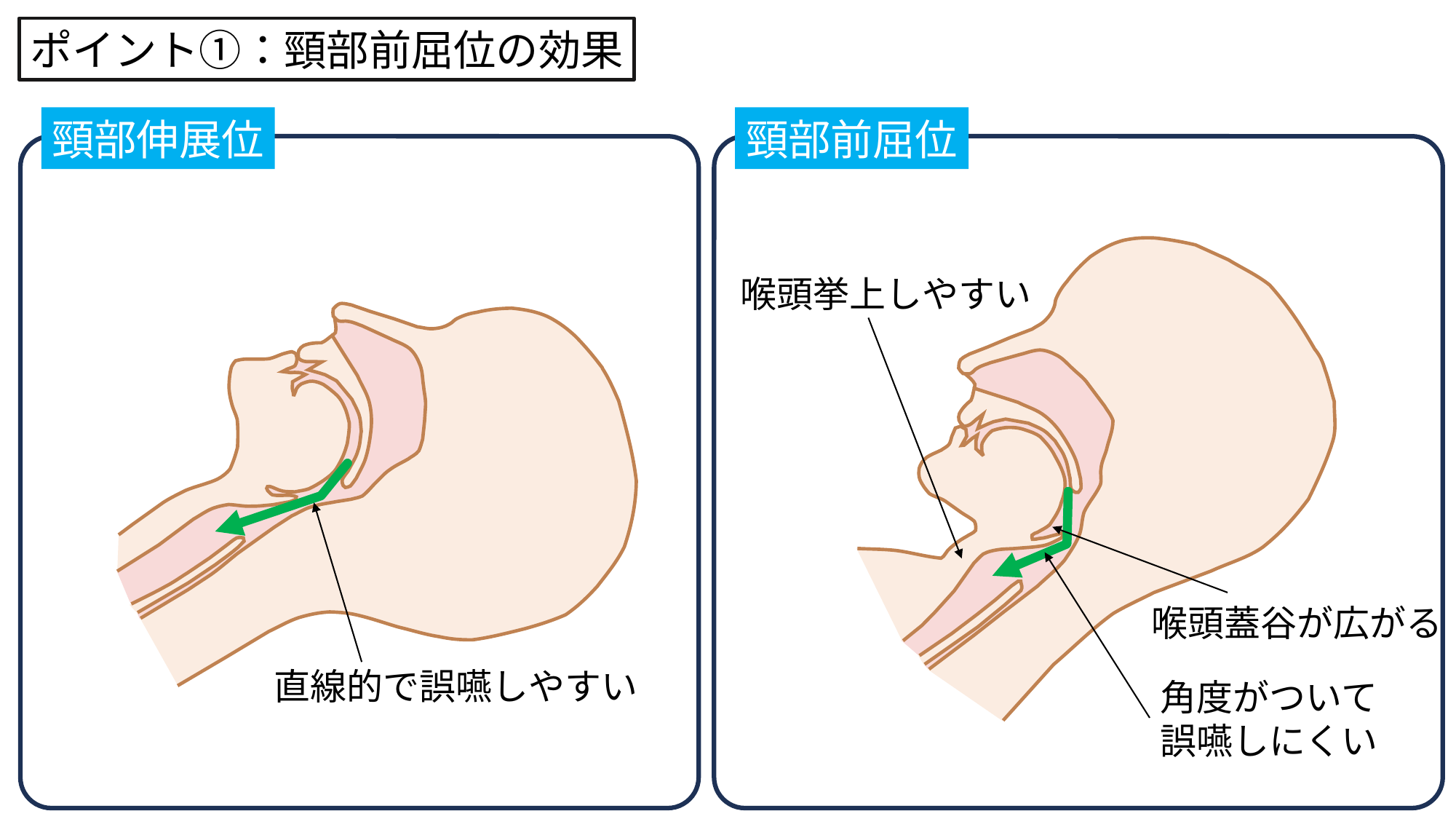

ポイント①：頸部前屈位の効果
頸部伸展位
頸部前屈位

喉頭挙上しやすい

喉頭蓋谷が広がる
直線的で誤嚥しやすい
角度がついて
誤嚥しにくい